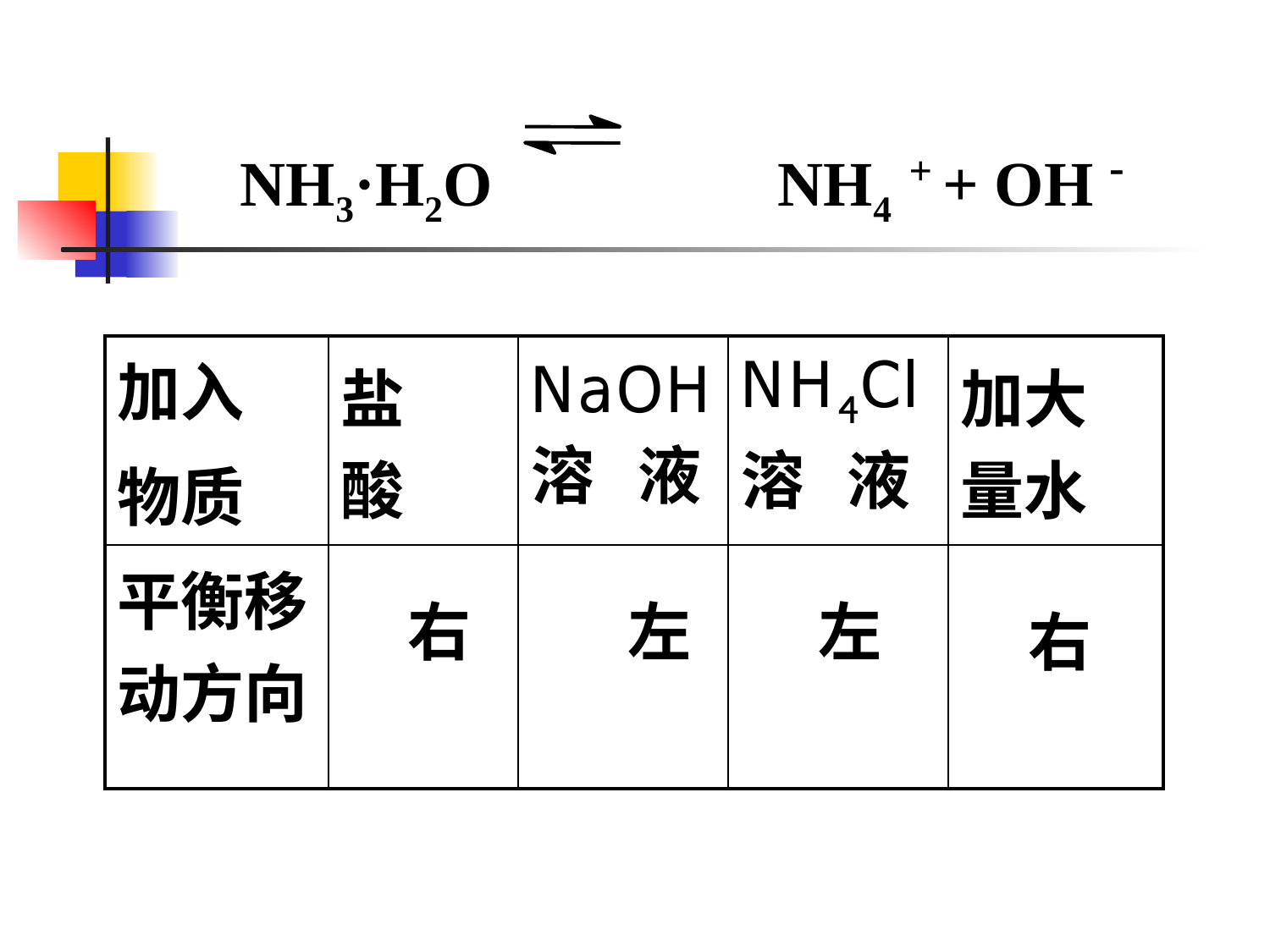

# NH3·H2O                  NH4 + + OH -

| 加入 物质 | 盐 酸 | NaOH溶 液 | NH4Cl溶 液 | 加大量水 |
| --- | --- | --- | --- | --- |
| 平衡移动方向 |  |  |  |  |
右
左
左
右